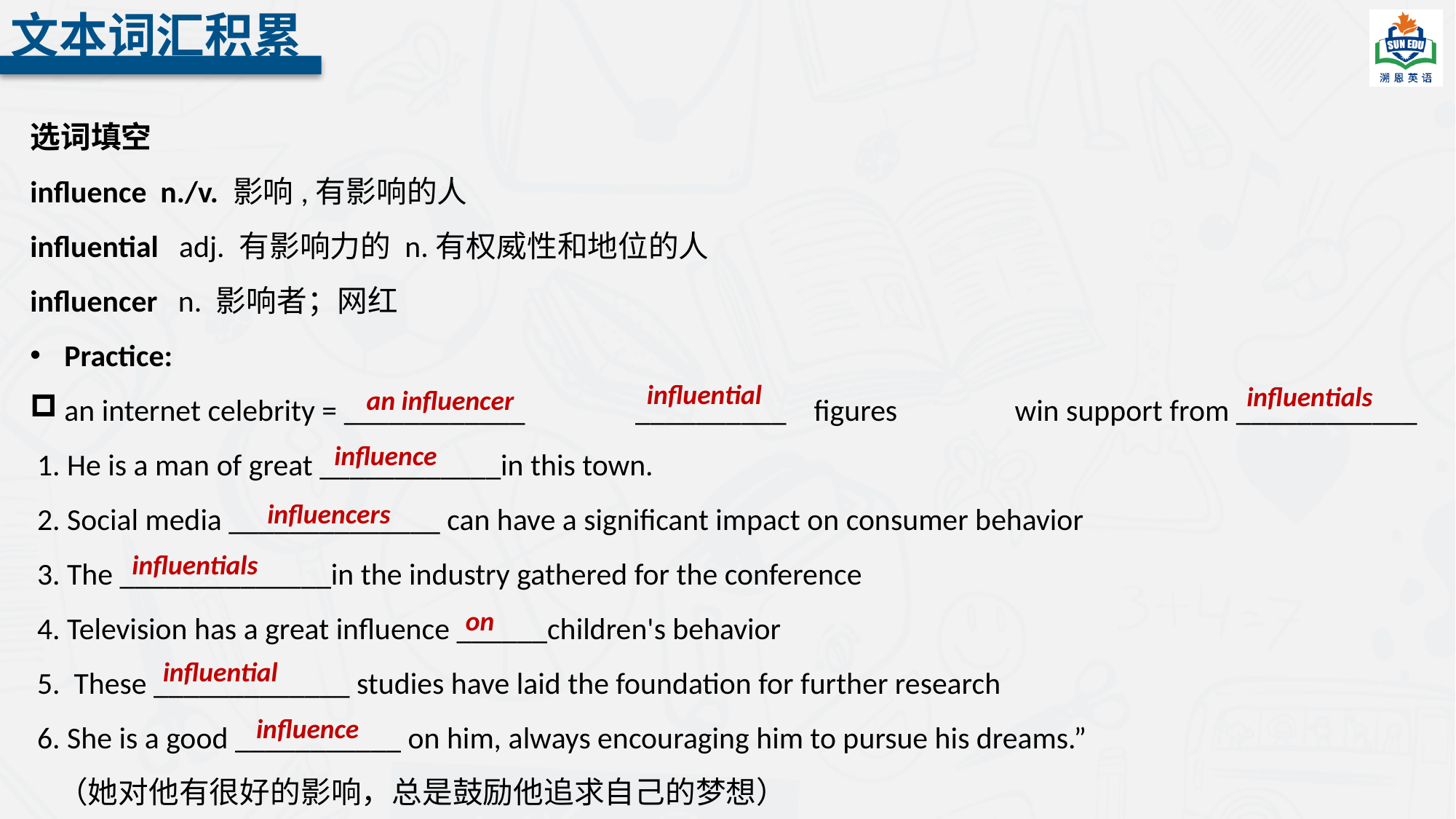

文本词汇积累

选词填空
influence  n./v. 影响,有影响的人
influential   adj. 有影响力的 n.有权威性和地位的人
influencer   n. 影响者；网红
Practice:
an internet celebrity = ____________                __________    figures                 win support from ____________
 1. He is a man of great ____________in this town.
 2. Social media ______________ can have a significant impact on consumer behavior
 3. The ______________in the industry gathered for the conference
 4. Television has a great influence ______children's behavior
 5.  These _____________ studies have laid the foundation for further research
 6. She is a good ___________ on him, always encouraging him to pursue his dreams.”
   （她对他有很好的影响，总是鼓励他追求自己的梦想）
influential
influentials
an influencer
influence
influencers
influentials
on
influential
 influence